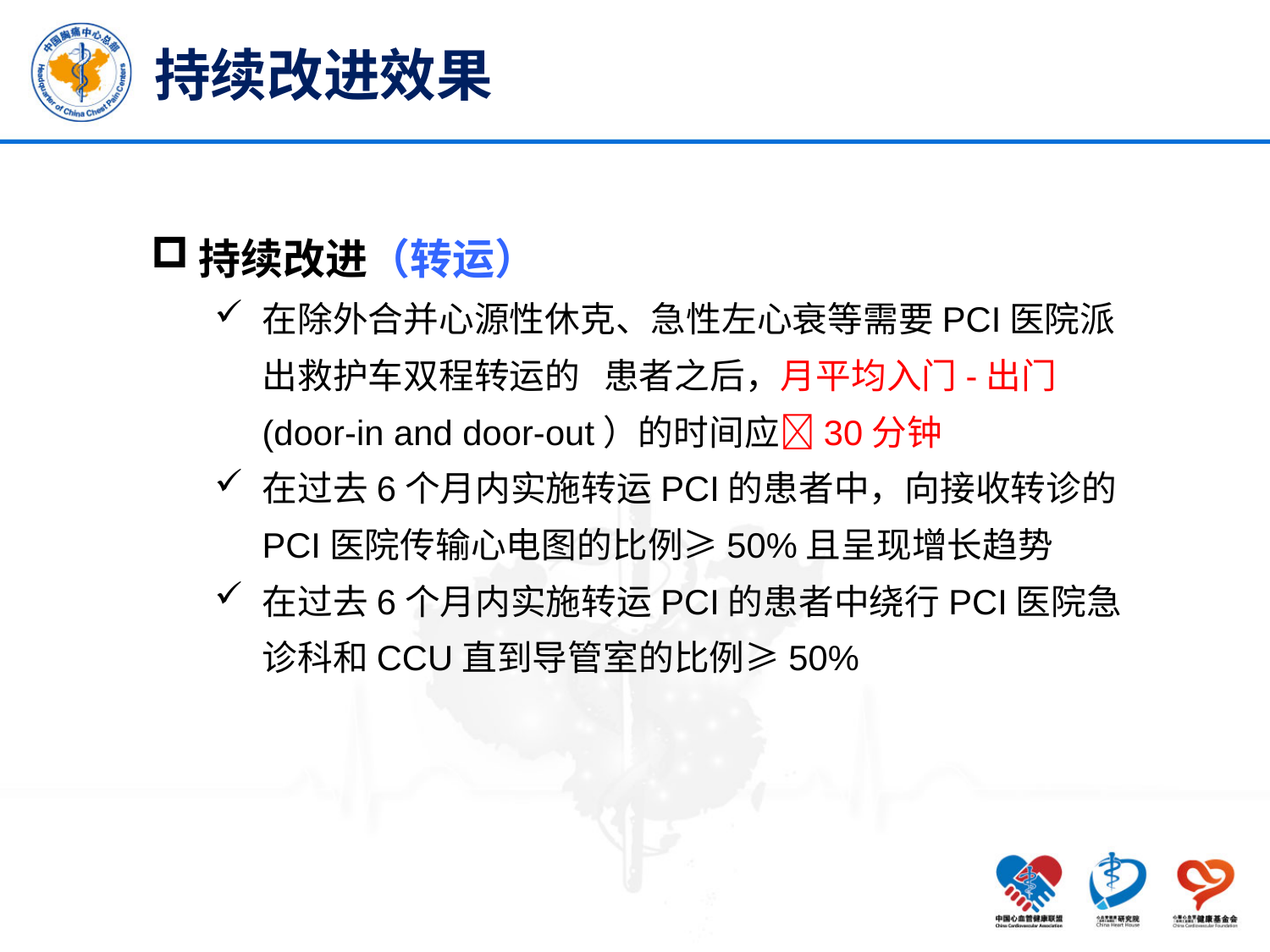

# 持续改进效果
持续改进（转运）
在除外合并心源性休克、急性左心衰等需要PCI医院派出救护车双程转运的   患者之后，月平均入门-出门(door-in and door-out）的时间应≤30分钟
在过去6个月内实施转运PCI的患者中，向接收转诊的PCI医院传输心电图的比例≥50%且呈现增长趋势
在过去6个月内实施转运PCI的患者中绕行PCI医院急诊科和CCU直到导管室的比例≥50%